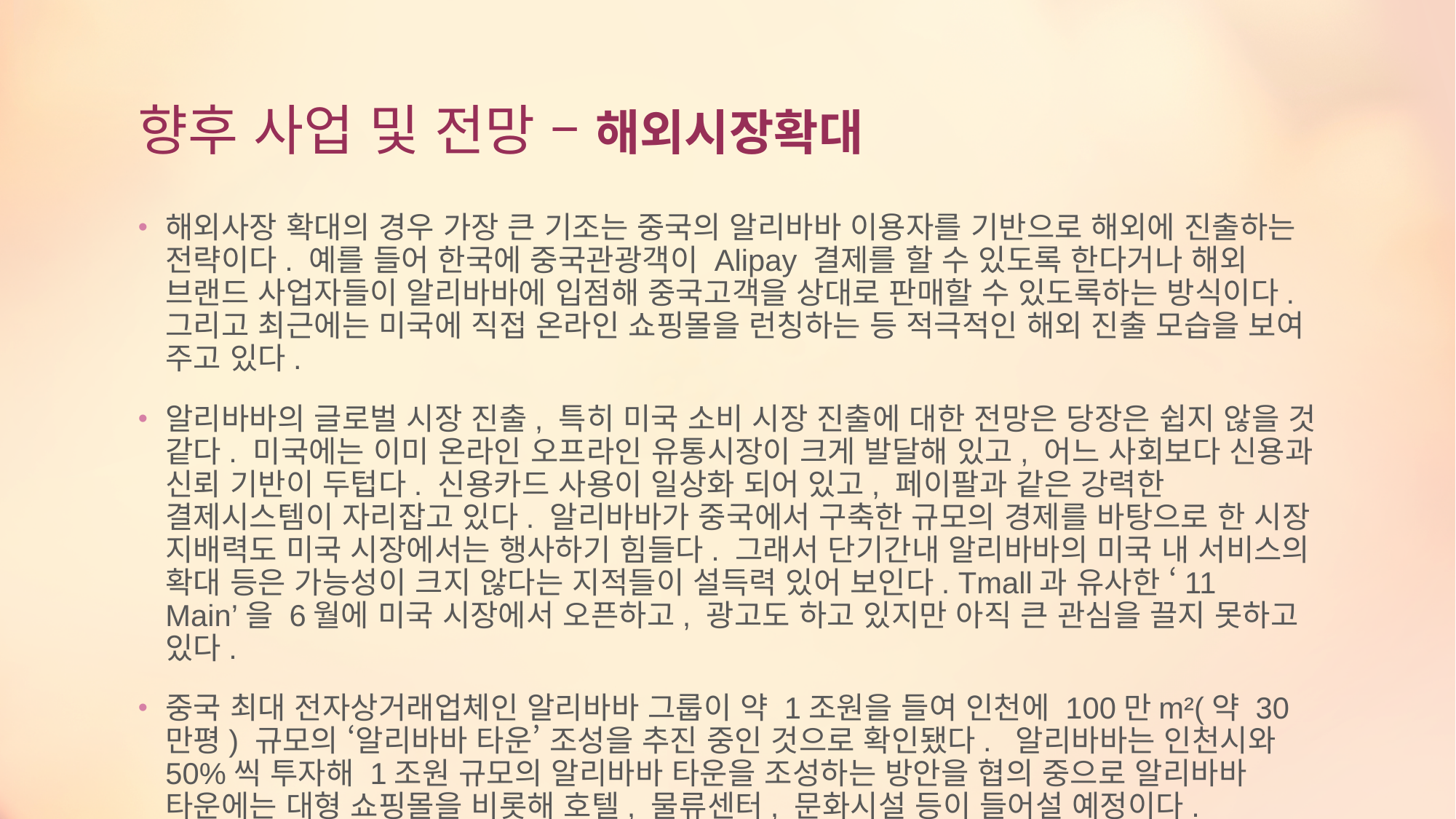

# 향후 사업 및 전망 – 해외시장확대
해외사장 확대의 경우 가장 큰 기조는 중국의 알리바바 이용자를 기반으로 해외에 진출하는 전략이다. 예를 들어 한국에 중국관광객이 Alipay 결제를 할 수 있도록 한다거나 해외 브랜드 사업자들이 알리바바에 입점해 중국고객을 상대로 판매할 수 있도록하는 방식이다. 그리고 최근에는 미국에 직접 온라인 쇼핑몰을 런칭하는 등 적극적인 해외 진출 모습을 보여 주고 있다.
알리바바의 글로벌 시장 진출, 특히 미국 소비 시장 진출에 대한 전망은 당장은 쉽지 않을 것 같다. 미국에는 이미 온라인 오프라인 유통시장이 크게 발달해 있고, 어느 사회보다 신용과 신뢰 기반이 두텁다. 신용카드 사용이 일상화 되어 있고, 페이팔과 같은 강력한 결제시스템이 자리잡고 있다. 알리바바가 중국에서 구축한 규모의 경제를 바탕으로 한 시장 지배력도 미국 시장에서는 행사하기 힘들다. 그래서 단기간내 알리바바의 미국 내 서비스의 확대 등은 가능성이 크지 않다는 지적들이 설득력 있어 보인다. Tmall과 유사한 ‘11 Main’을 6월에 미국 시장에서 오픈하고, 광고도 하고 있지만 아직 큰 관심을 끌지 못하고 있다.
중국 최대 전자상거래업체인 알리바바 그룹이 약 1조원을 들여 인천에 100만m²(약 30만평) 규모의 ‘알리바바 타운’ 조성을 추진 중인 것으로 확인됐다.  알리바바는 인천시와 50%씩 투자해 1조원 규모의 알리바바 타운을 조성하는 방안을 협의 중으로 알리바바 타운에는 대형 쇼핑몰을 비롯해 호텔, 물류센터, 문화시설 등이 들어설 예정이다.